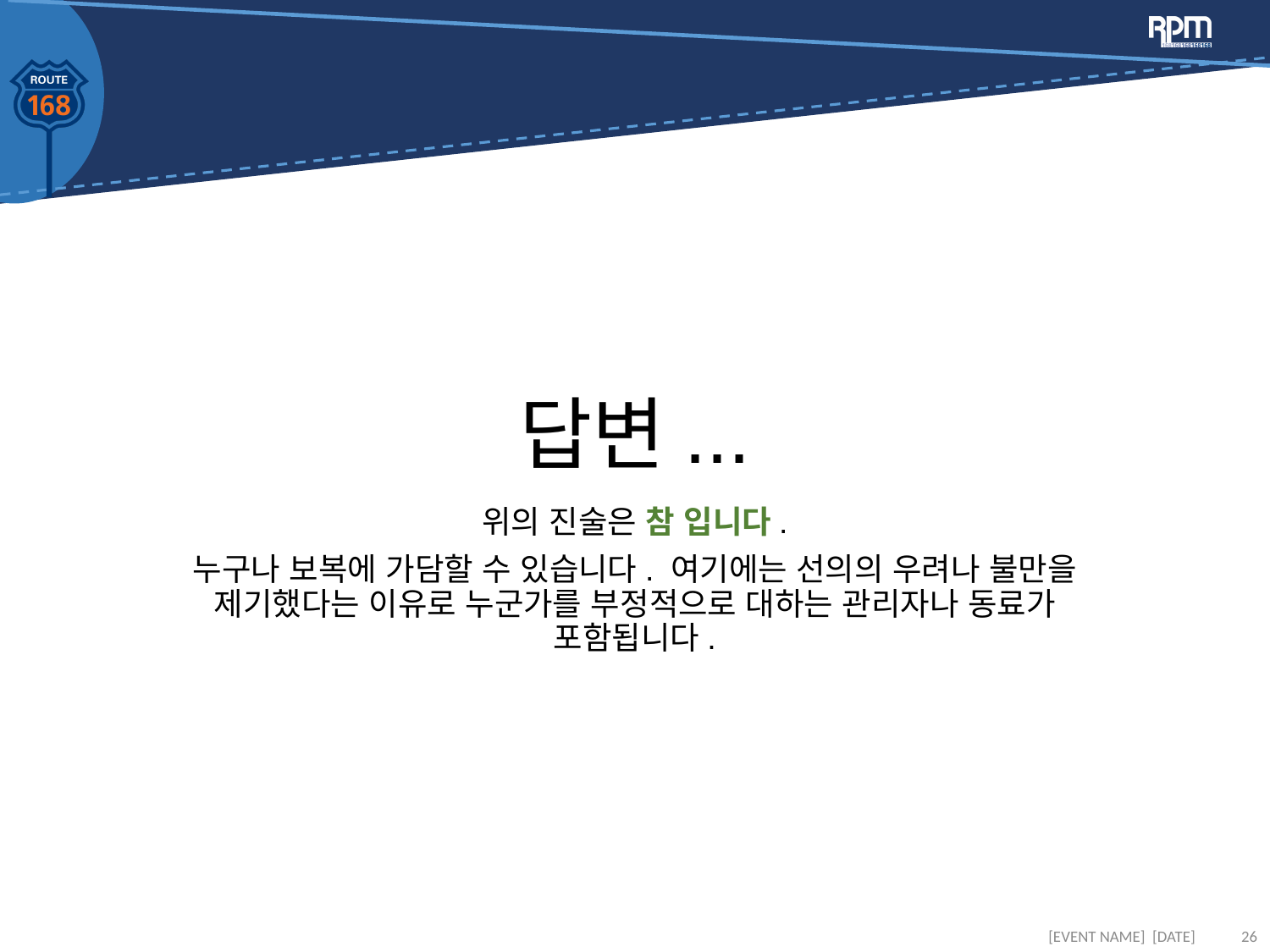

# 답변...
위의 진술은 참 입니다.
누구나 보복에 가담할 수 있습니다. 여기에는 선의의 우려나 불만을 제기했다는 이유로 누군가를 부정적으로 대하는 관리자나 동료가 포함됩니다.
[EVENT NAME]  [DATE]
26